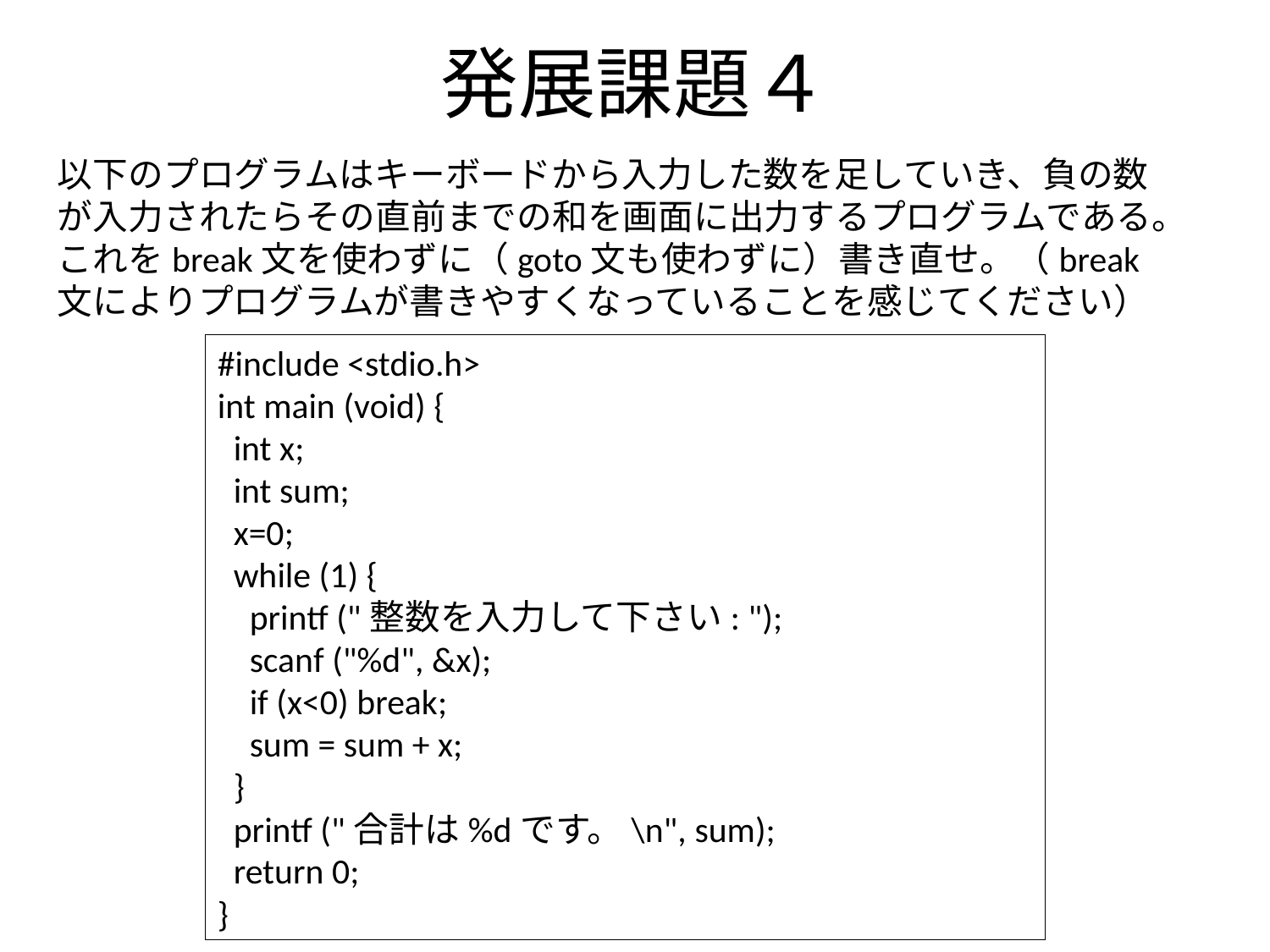

# 発展課題４
以下のプログラムはキーボードから入力した数を足していき、負の数が入力されたらその直前までの和を画面に出力するプログラムである。これをbreak文を使わずに（goto文も使わずに）書き直せ。（break文によりプログラムが書きやすくなっていることを感じてください）
#include <stdio.h>
int main (void) {
  int x;
  int sum;
  x=0;
  while (1) {
    printf ("整数を入力して下さい: ");
    scanf ("%d", &x);
    if (x<0) break;
    sum = sum + x;
  }
  printf ("合計は%dです。\n", sum);
  return 0;
}